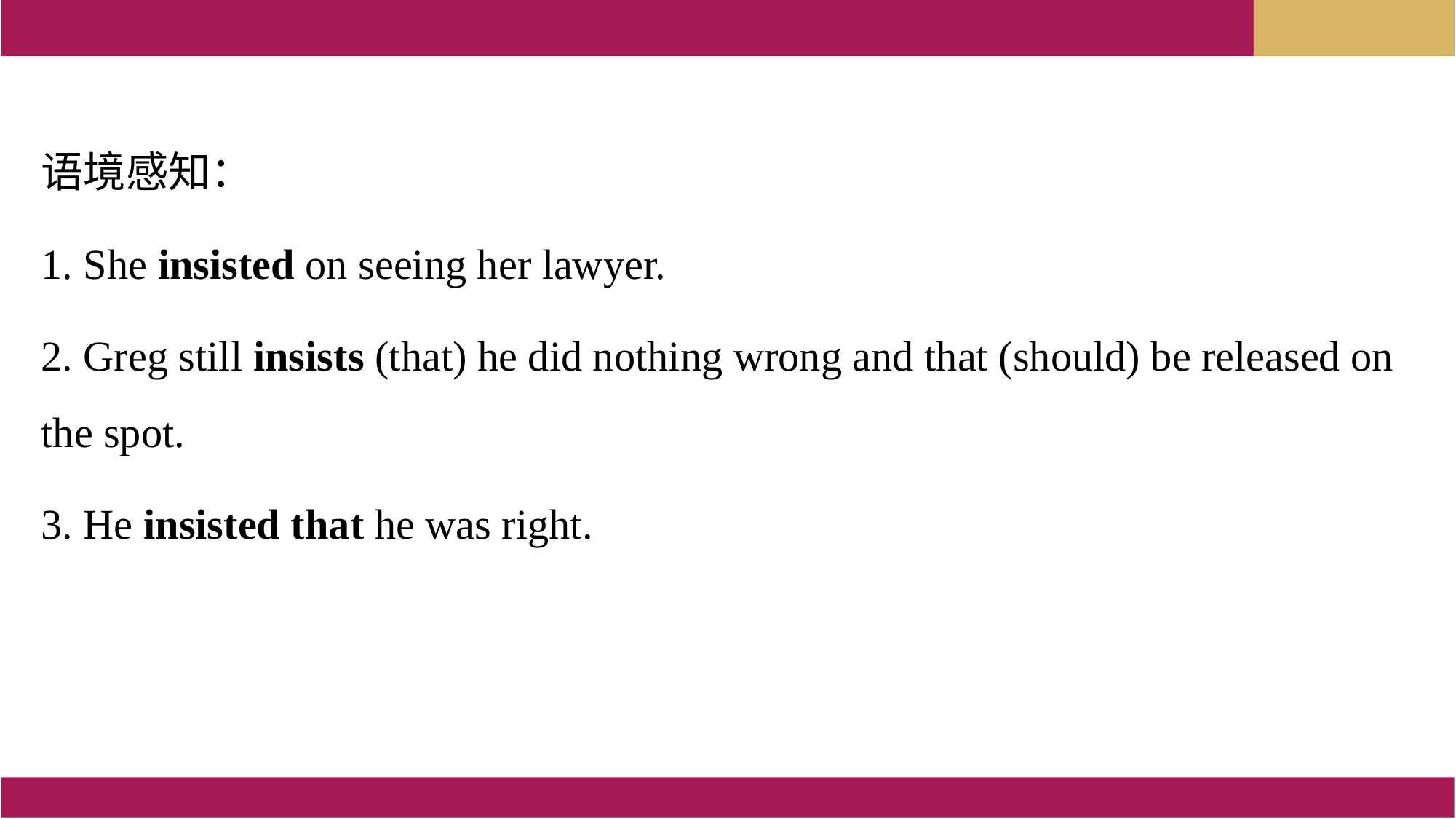

语境感知：
1. She insisted on seeing her lawyer.
2. Greg still insists (that) he did nothing wrong and that (should) be released on the spot.
3. He insisted that he was right.